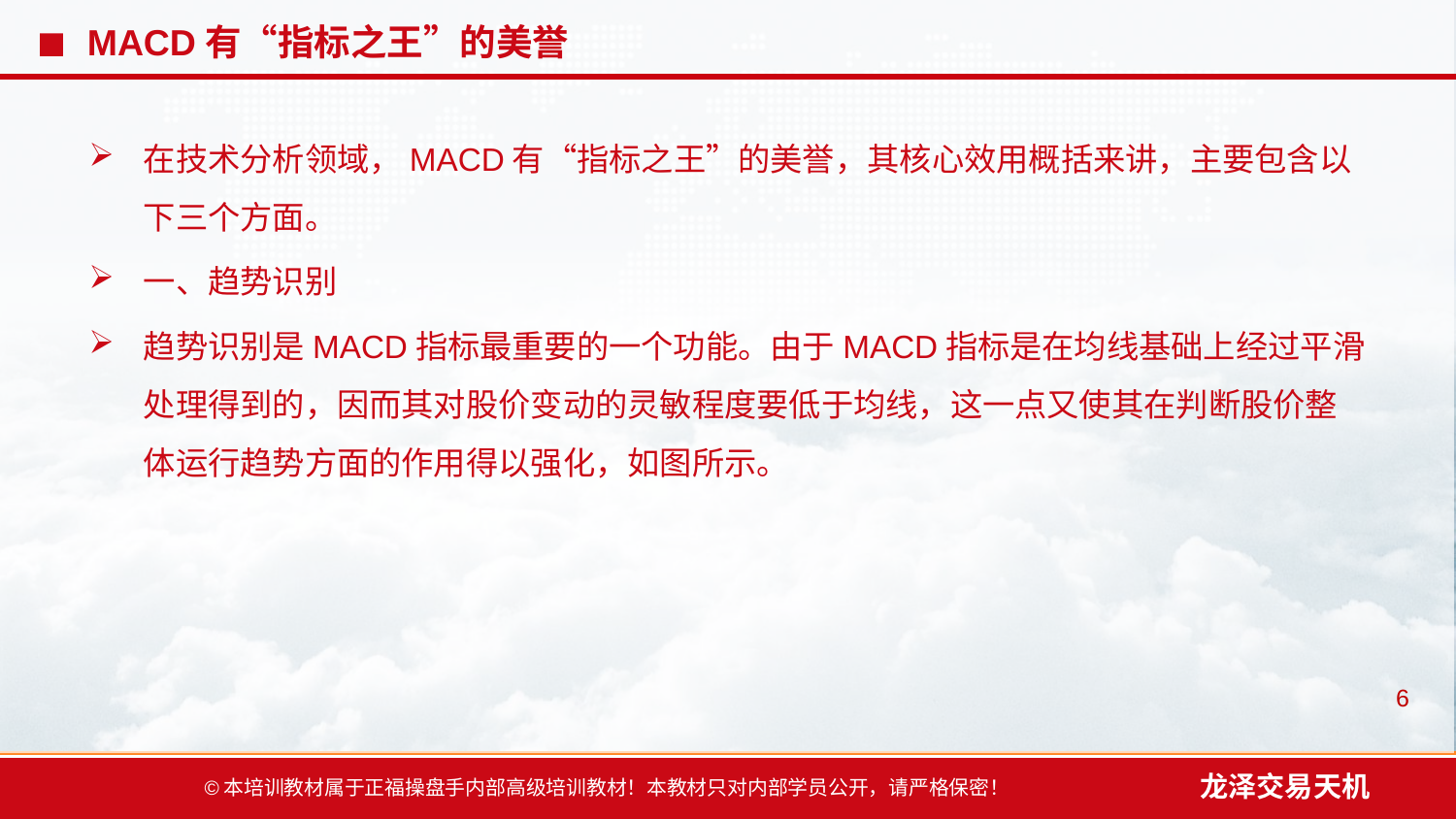

# MACD有“指标之王”的美誉
在技术分析领域，MACD有“指标之王”的美誉，其核心效用概括来讲，主要包含以下三个方面。
一、趋势识别
趋势识别是MACD指标最重要的一个功能。由于MACD指标是在均线基础上经过平滑处理得到的，因而其对股价变动的灵敏程度要低于均线，这一点又使其在判断股价整体运行趋势方面的作用得以强化，如图所示。